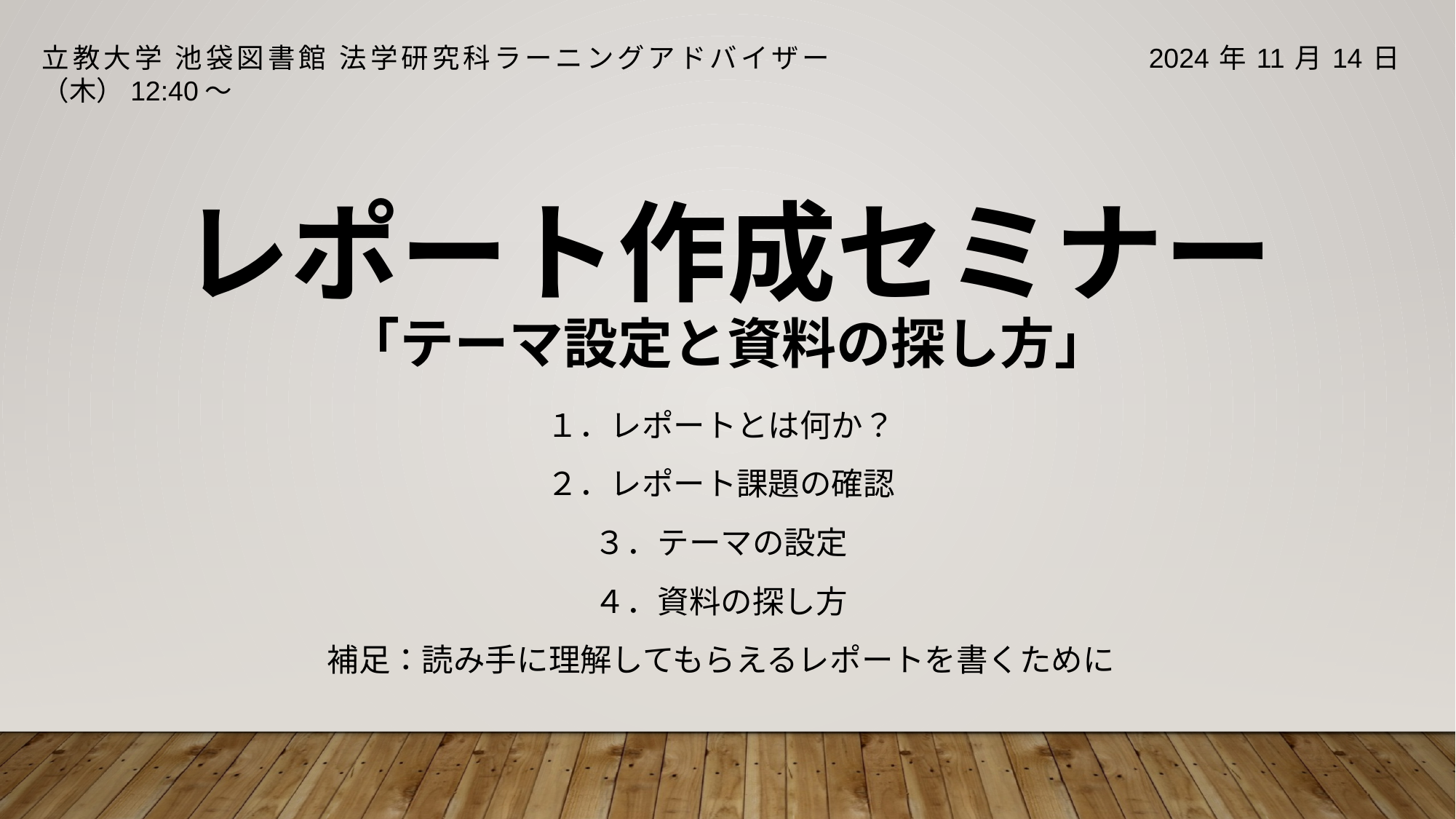

立教大学 池袋図書館 法学研究科ラーニングアドバイザー　　　　　　　　　　2024年11月14日（木）12:40〜
レポート作成セミナー
「テーマ設定と資料の探し方」
１．レポートとは何か？
２．レポート課題の確認
３．テーマの設定
４．資料の探し方
補足：読み手に理解してもらえるレポートを書くために